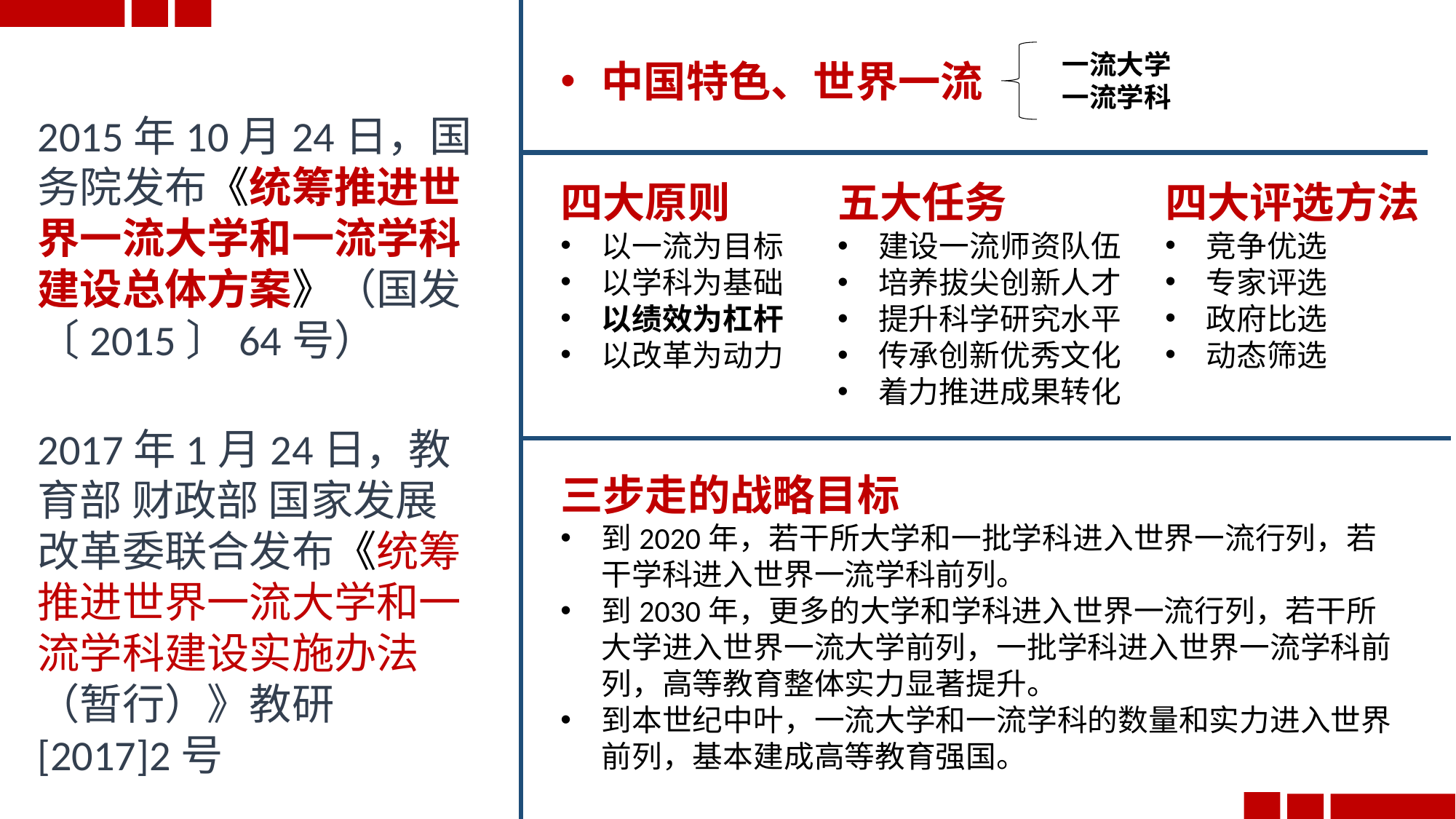

一流大学
一流学科
中国特色、世界一流
2015年10月24日，国务院发布《统筹推进世界一流大学和一流学科建设总体方案》（国发〔2015〕64号）
四大原则
以一流为目标
以学科为基础
以绩效为杠杆
以改革为动力
四大评选方法
竞争优选
专家评选
政府比选
动态筛选
五大任务
建设一流师资队伍
培养拔尖创新人才
提升科学研究水平
传承创新优秀文化
着力推进成果转化
2017年1月24日，教育部 财政部 国家发展改革委联合发布《统筹推进世界一流大学和一流学科建设实施办法（暂行）》教研[2017]2号
三步走的战略目标
到2020年，若干所大学和一批学科进入世界一流行列，若干学科进入世界一流学科前列。
到2030年，更多的大学和学科进入世界一流行列，若干所大学进入世界一流大学前列，一批学科进入世界一流学科前列，高等教育整体实力显著提升。
到本世纪中叶，一流大学和一流学科的数量和实力进入世界前列，基本建成高等教育强国。